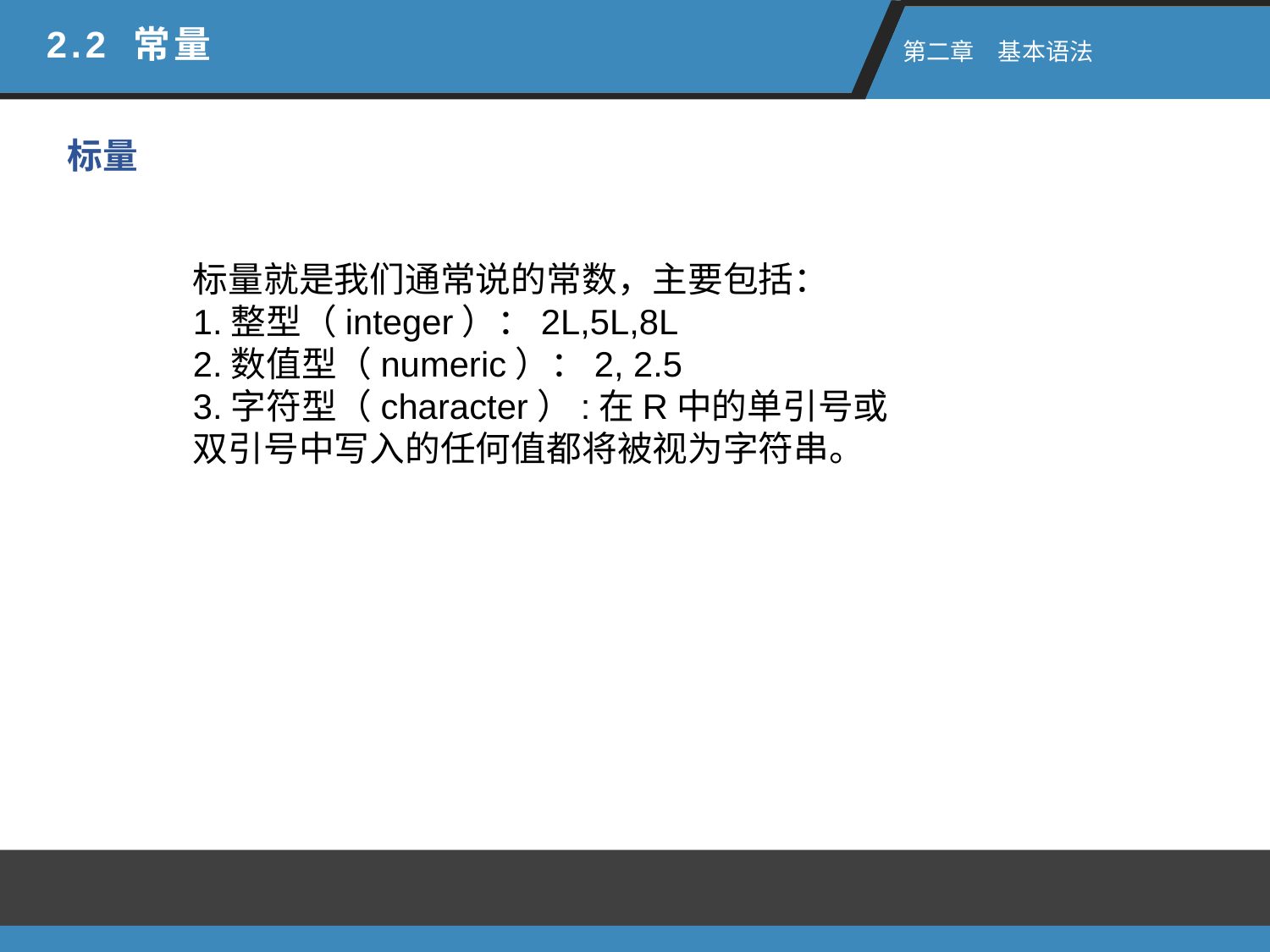

2.2 常量
  第二章　基本语法
标量
标量就是我们通常说的常数，主要包括：
1.整型（integer）：2L,5L,8L
2.数值型（numeric）：2, 2.5
3.字符型（character）:在R中的单引号或双引号中写入的任何值都将被视为字符串。